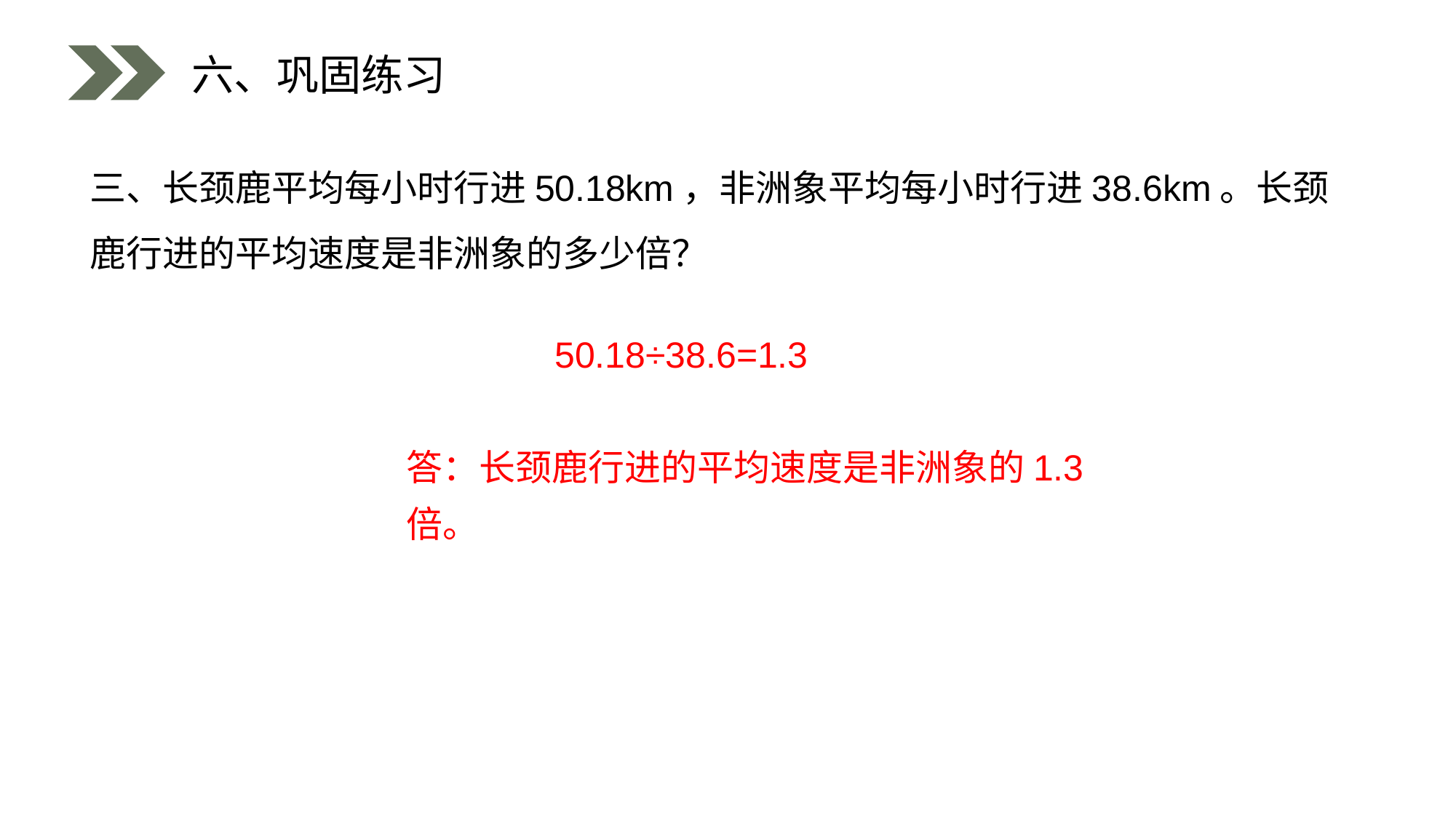

六、巩固练习
三、长颈鹿平均每小时行进50.18km，非洲象平均每小时行进38.6km。长颈鹿行进的平均速度是非洲象的多少倍？
50.18÷38.6=1.3
答：长颈鹿行进的平均速度是非洲象的1.3倍。